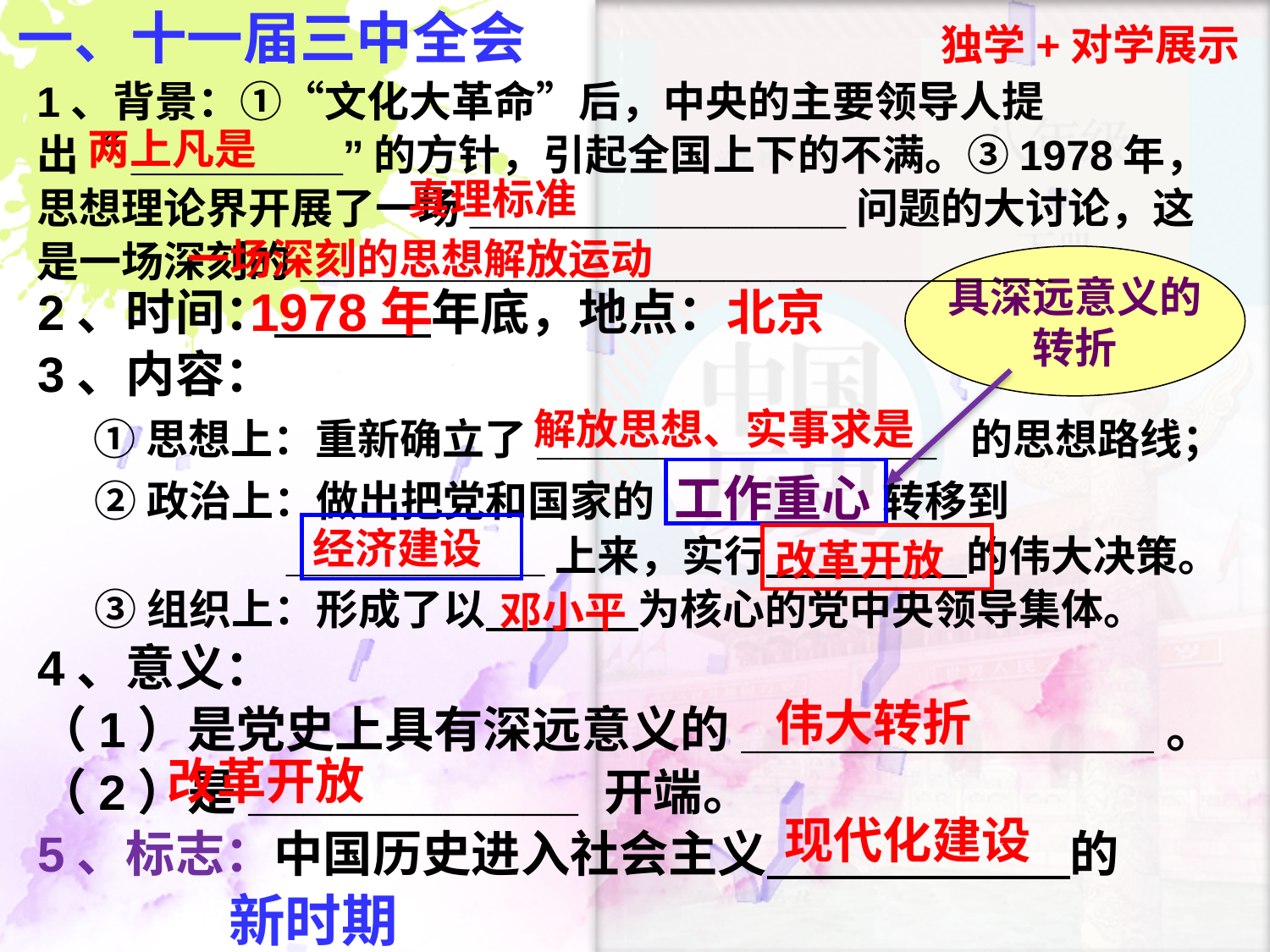

一、十一届三中全会
独学+对学展示
1、背景：①“文化大革命”后，中央的主要领导人提出“_________”的方针，引起全国上下的不满。③1978年，思想理论界开展了一场________________问题的大讨论，这是一场深刻的________________________________
两上凡是
真理标准
一场深刻的思想解放运动
具深远意义的
转折
2、时间：              年底，地点：北京
3、内容：
     ①思想上：重新确立了_________________  的思想路线；
      ②政治上：做出把党和国家的  工作重心 转移到
                     ___________上来，实行                     的伟大决策。
      ③组织上：形成了以                为核心的党中央领导集体。
4、意义：
（1）是党史上具有深远意义的_______________。（2）是____________ 开端。
5、标志：中国历史进入社会主义                           的
                新时期
1978年

解放思想、实事求是

经济建设

改革开放

邓小平
伟大转折
改革开放
现代化建设